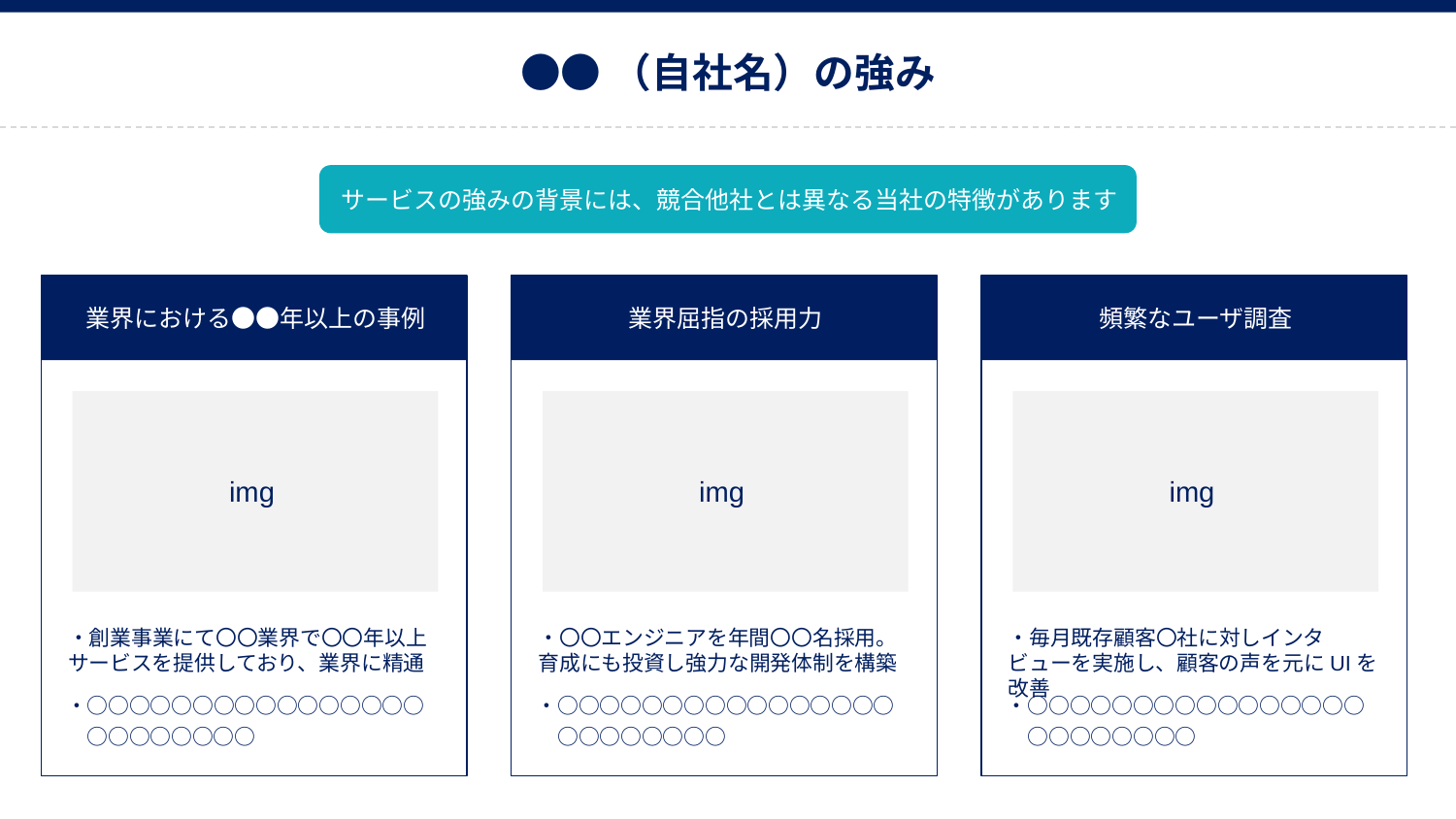

●●（自社名）の強み

サービスの強みの背景には、競合他社とは異なる当社の特徴があります

業界における●●年以上の事例

img
・創業事業にて〇〇業界で〇〇年以上サービスを提供しており、業界に精通
・○○○○○○○○○○○○○○○○
　○○○○○○○○

業界屈指の採用力

img
・〇〇エンジニアを年間〇〇名採用。育成にも投資し強力な開発体制を構築
・○○○○○○○○○○○○○○○○
　○○○○○○○○

頻繁なユーザ調査

img
・毎月既存顧客〇社に対しインタビューを実施し、顧客の声を元にUIを改善
・○○○○○○○○○○○○○○○○
　○○○○○○○○